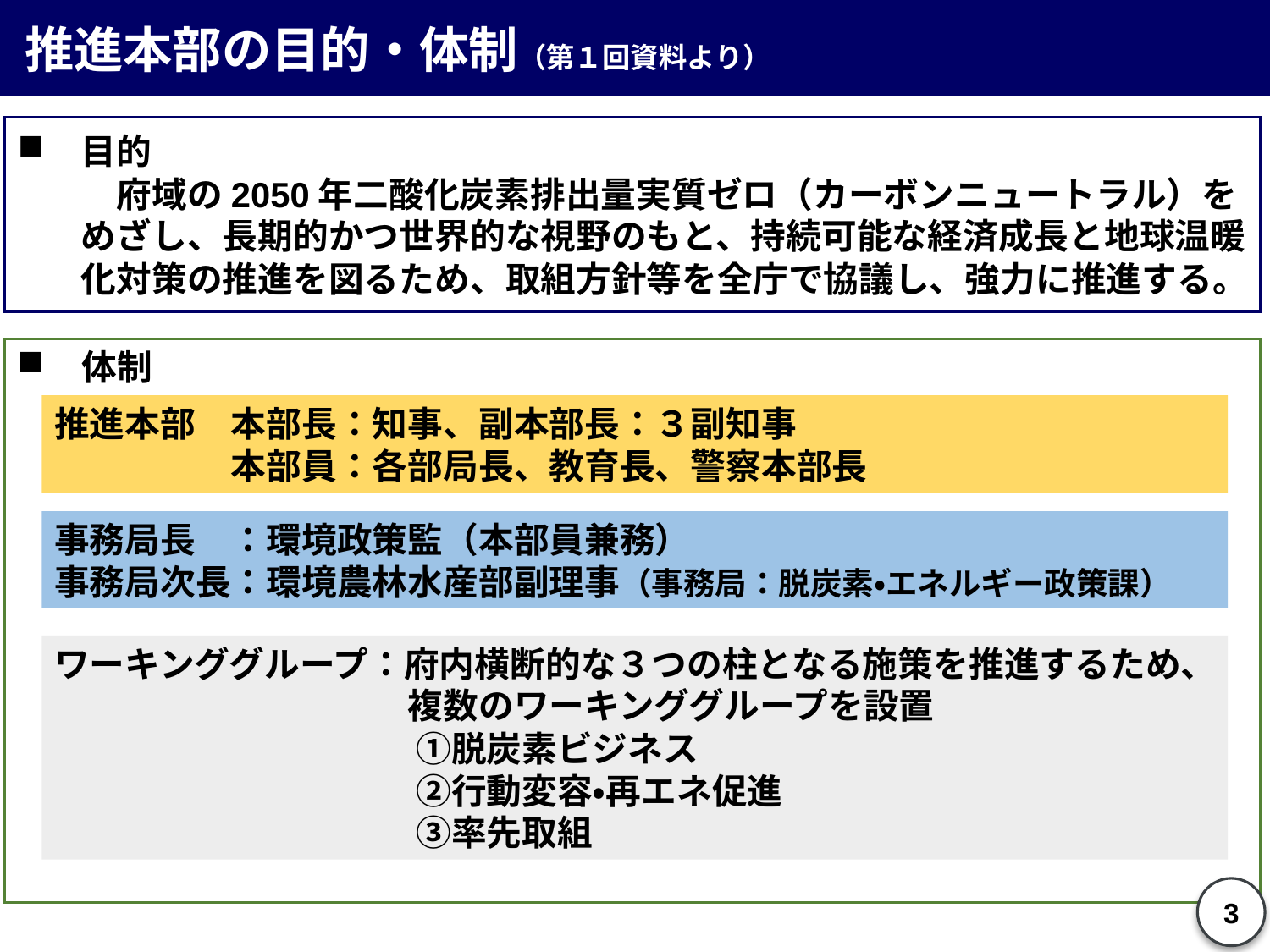

推進本部の目的・体制（第１回資料より）
目的
　府域の2050年二酸化炭素排出量実質ゼロ（カーボンニュートラル）をめざし、長期的かつ世界的な視野のもと、持続可能な経済成長と地球温暖化対策の推進を図るため、取組方針等を全庁で協議し、強力に推進する。
 体制
推進本部　本部長：知事、副本部長：３副知事
　　　　　本部員：各部局長、教育長、警察本部長
事務局長　：環境政策監（本部員兼務）
事務局次長：環境農林水産部副理事（事務局：脱炭素・エネルギー政策課）
ワーキンググループ：府内横断的な３つの柱となる施策を推進するため、
　　　　　　　　　　複数のワーキンググループを設置
　　　　　　　　　　 ①脱炭素ビジネス
　　　　　　　　　　 ②行動変容・再エネ促進
　　　　　　　　　　 ③率先取組
3